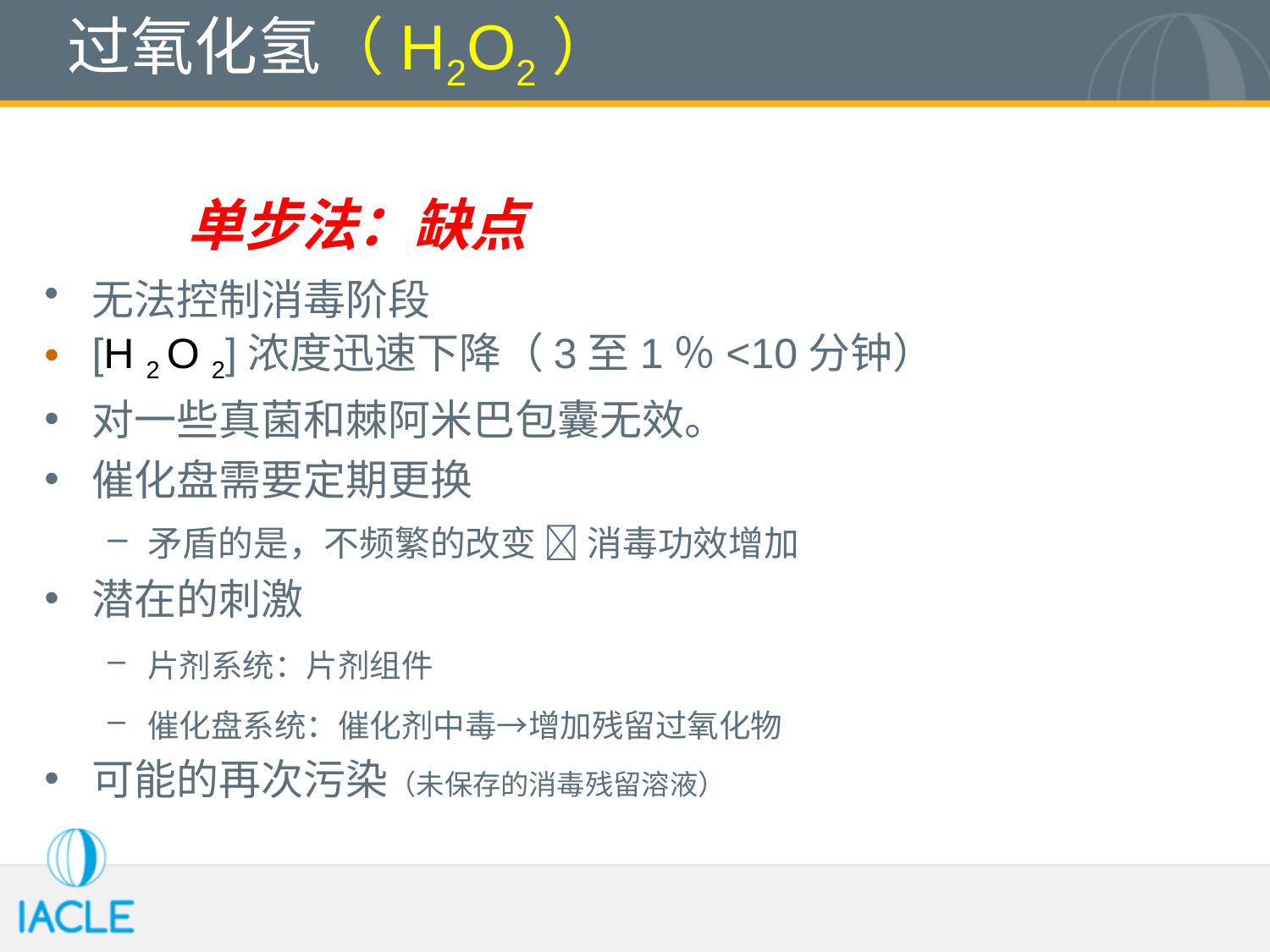

# 过氧化氢（H2O2）
单步法：缺点
无法控制消毒阶段
[H 2 O 2]浓度迅速下降（3至1％<10分钟）
对一些真菌和棘阿米巴包囊无效。
催化盘需要定期更换
矛盾的是，不频繁的改变 → 消毒功效增加
潜在的刺激
片剂系统：片剂组件
催化盘系统：催化剂中毒→增加残留过氧化物
可能的再次污染（未保存的消毒残留溶液）